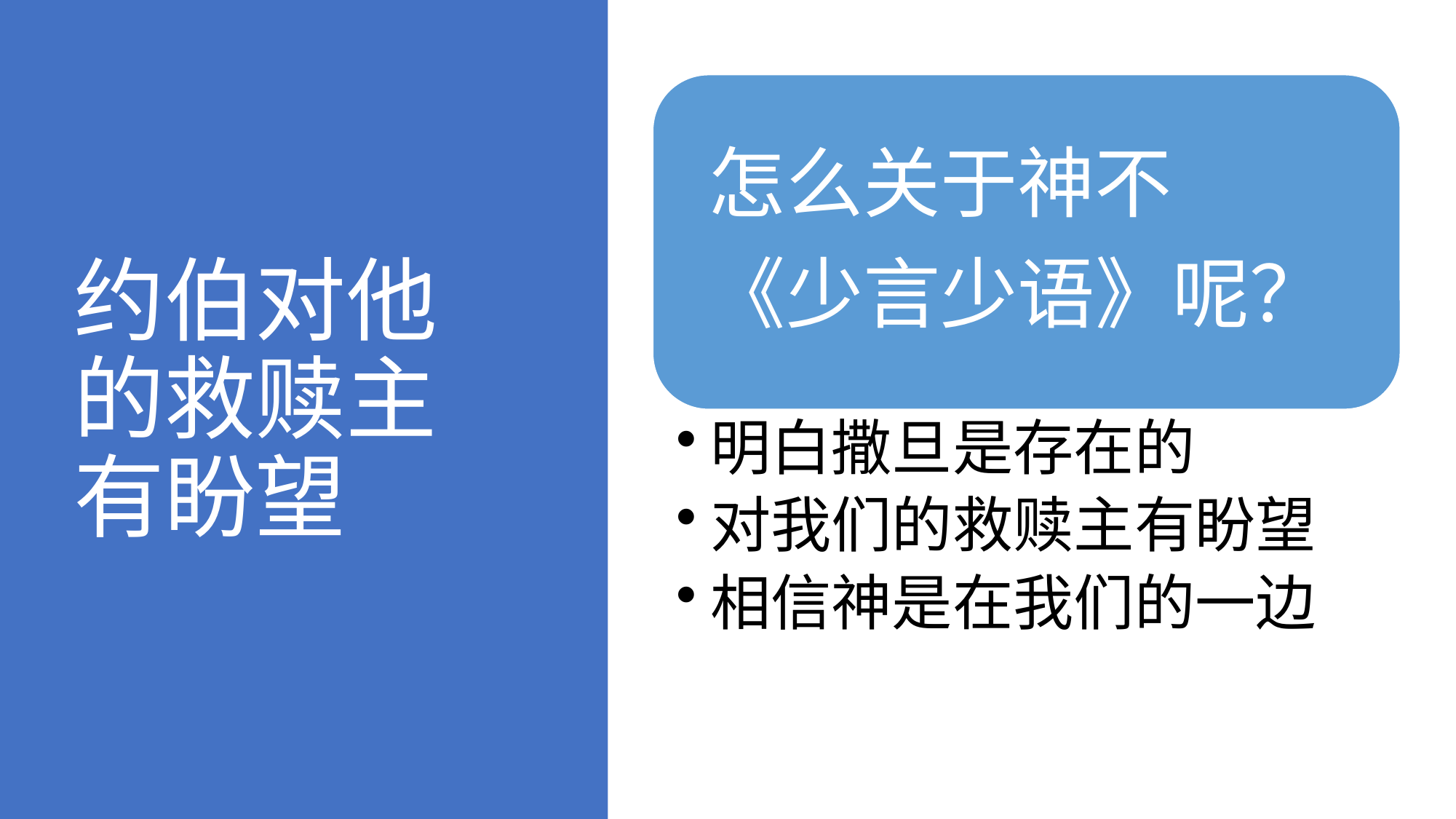

# 约伯对他的救赎主有盼望
怎么关于神不
《少言少语》呢？
明白撒旦是存在的
对我们的救赎主有盼望
相信神是在我们的一边